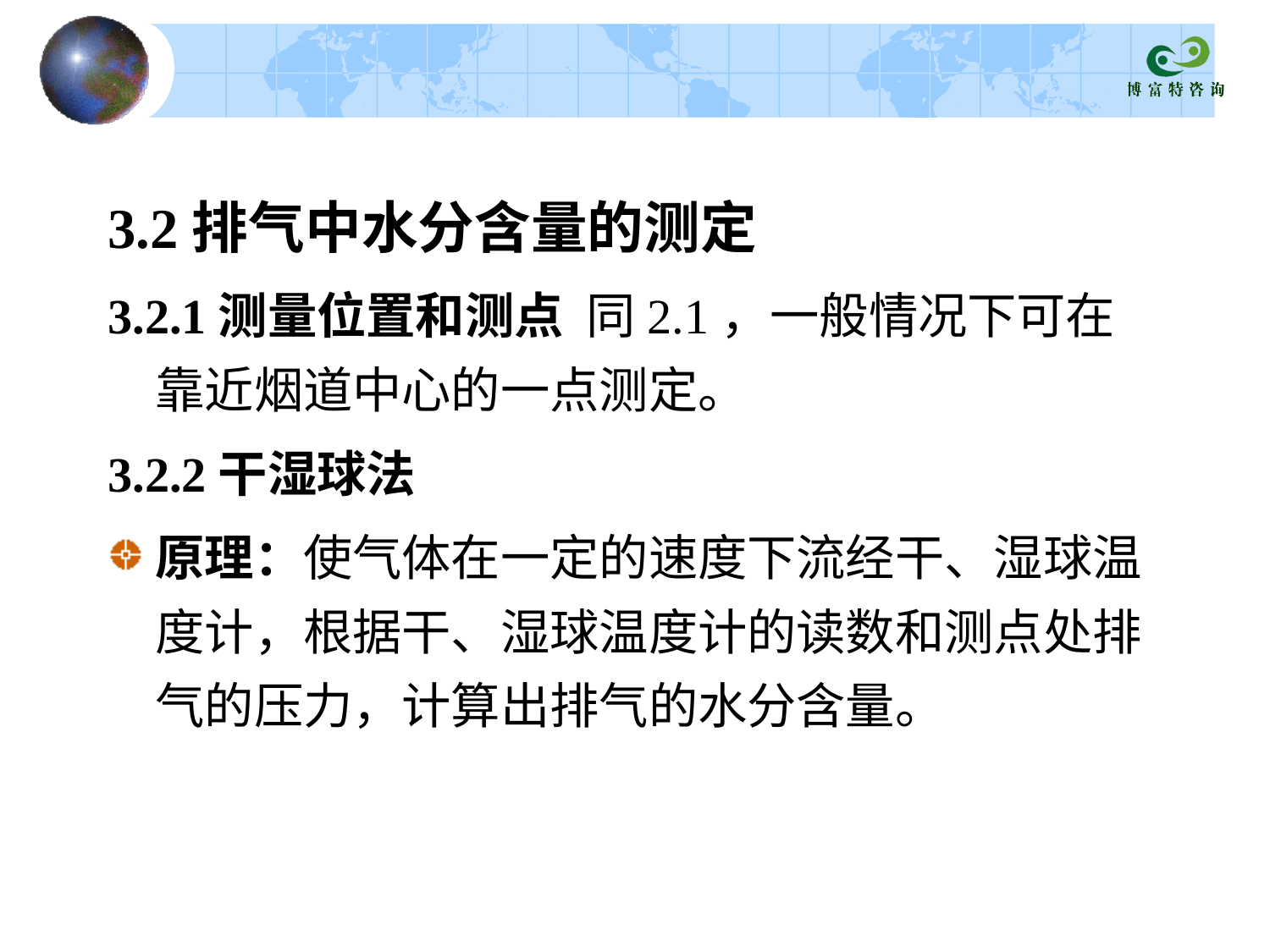

3.2排气中水分含量的测定
3.2.1测量位置和测点  同2.1，一般情况下可在靠近烟道中心的一点测定。
3.2.2干湿球法
原理：使气体在一定的速度下流经干、湿球温度计，根据干、湿球温度计的读数和测点处排气的压力，计算出排气的水分含量。